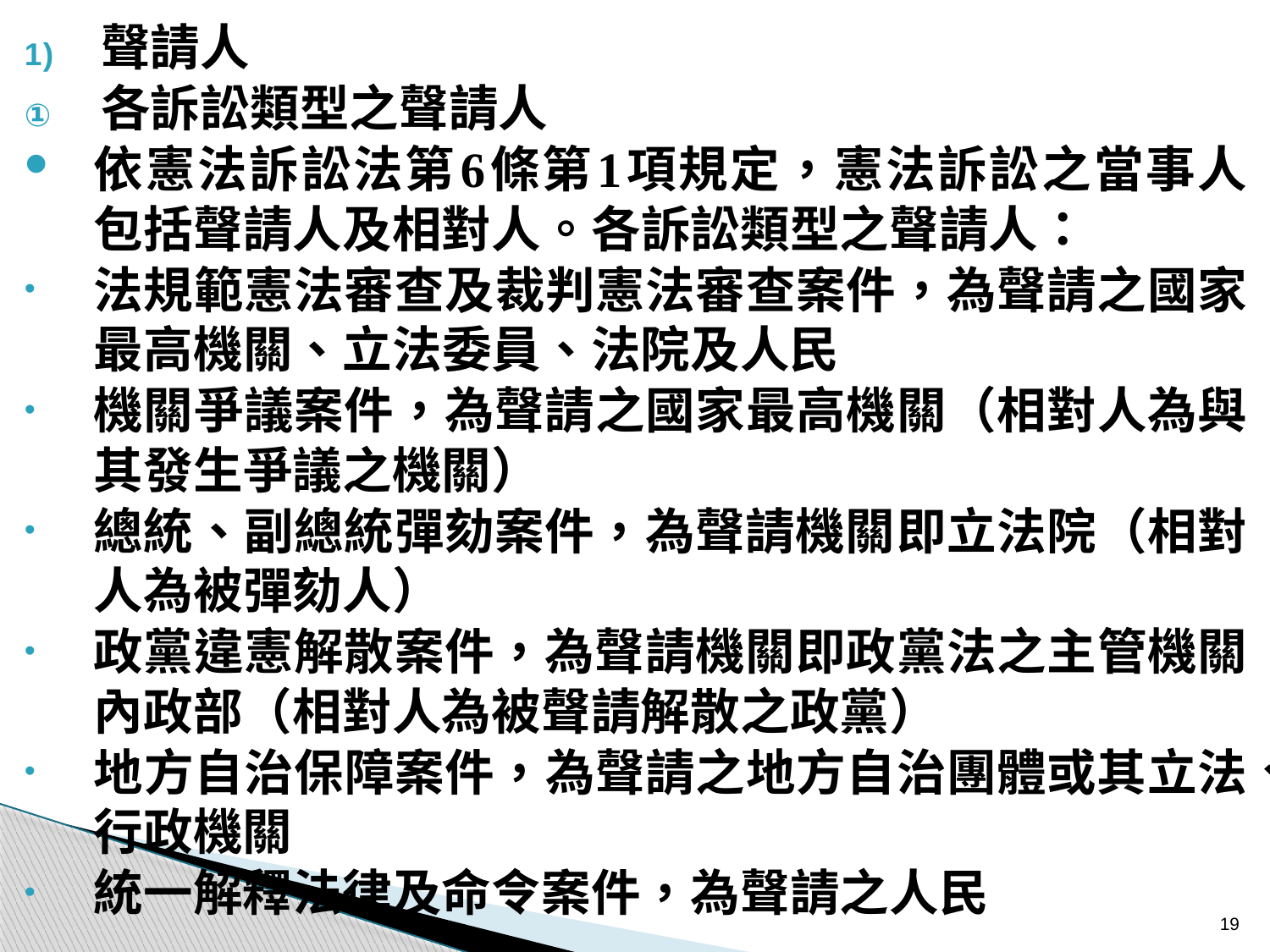

聲請人
各訴訟類型之聲請人
依憲法訴訟法第6條第1項規定，憲法訴訟之當事人包括聲請人及相對人。各訴訟類型之聲請人：
法規範憲法審查及裁判憲法審查案件，為聲請之國家最高機關、立法委員、法院及人民
機關爭議案件，為聲請之國家最高機關（相對人為與其發生爭議之機關）
總統、副總統彈劾案件，為聲請機關即立法院（相對人為被彈劾人）
政黨違憲解散案件，為聲請機關即政黨法之主管機關內政部（相對人為被聲請解散之政黨）
地方自治保障案件，為聲請之地方自治團體或其立法、行政機關
統一解釋法律及命令案件，為聲請之人民

19